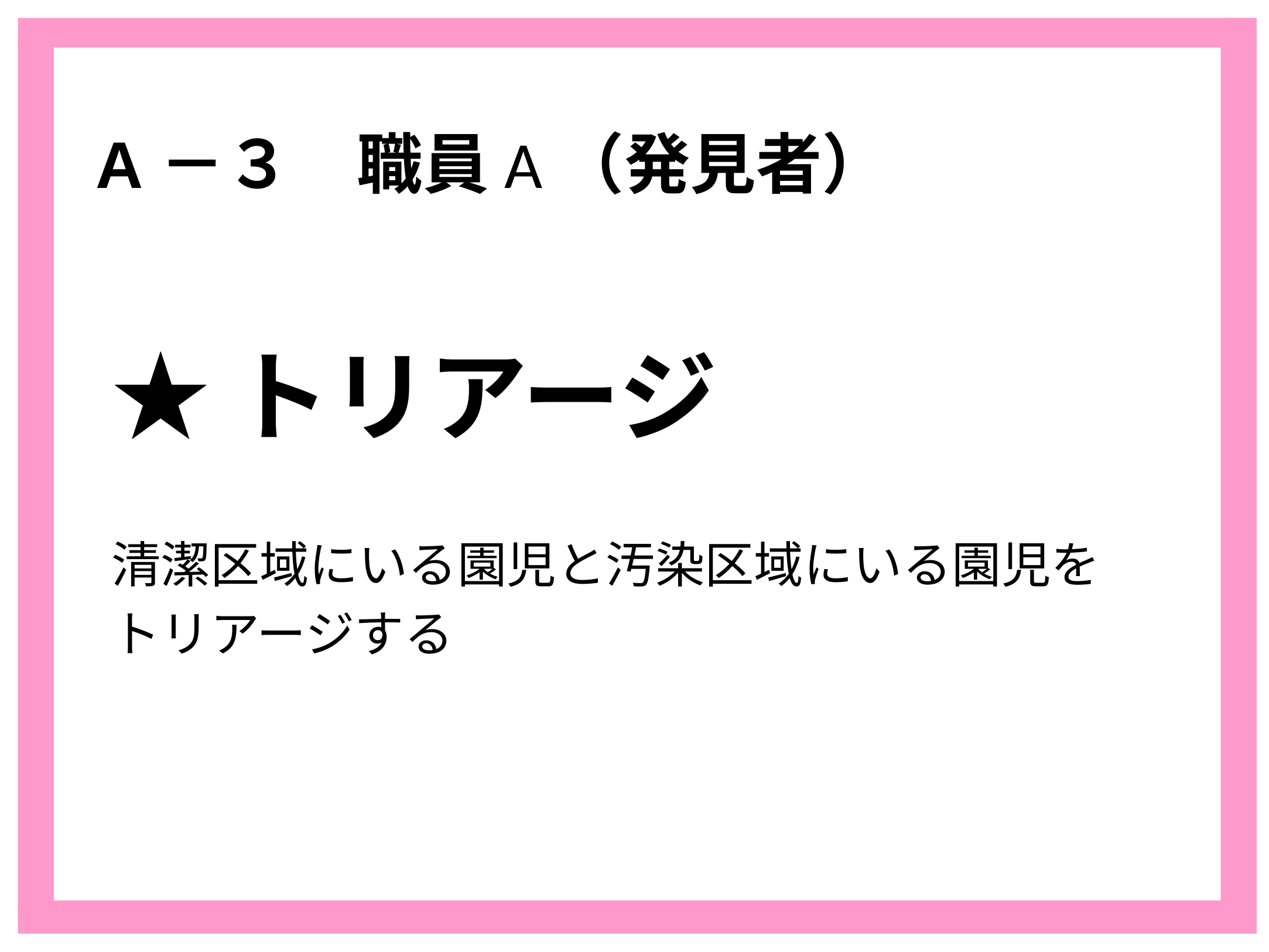

感染性胃腸炎疑似例発生時アクションカード例

# A－３　職員A（発見者）
★トリアージ

清潔区域にいる園児と汚染区域にいる園児を
トリアージする